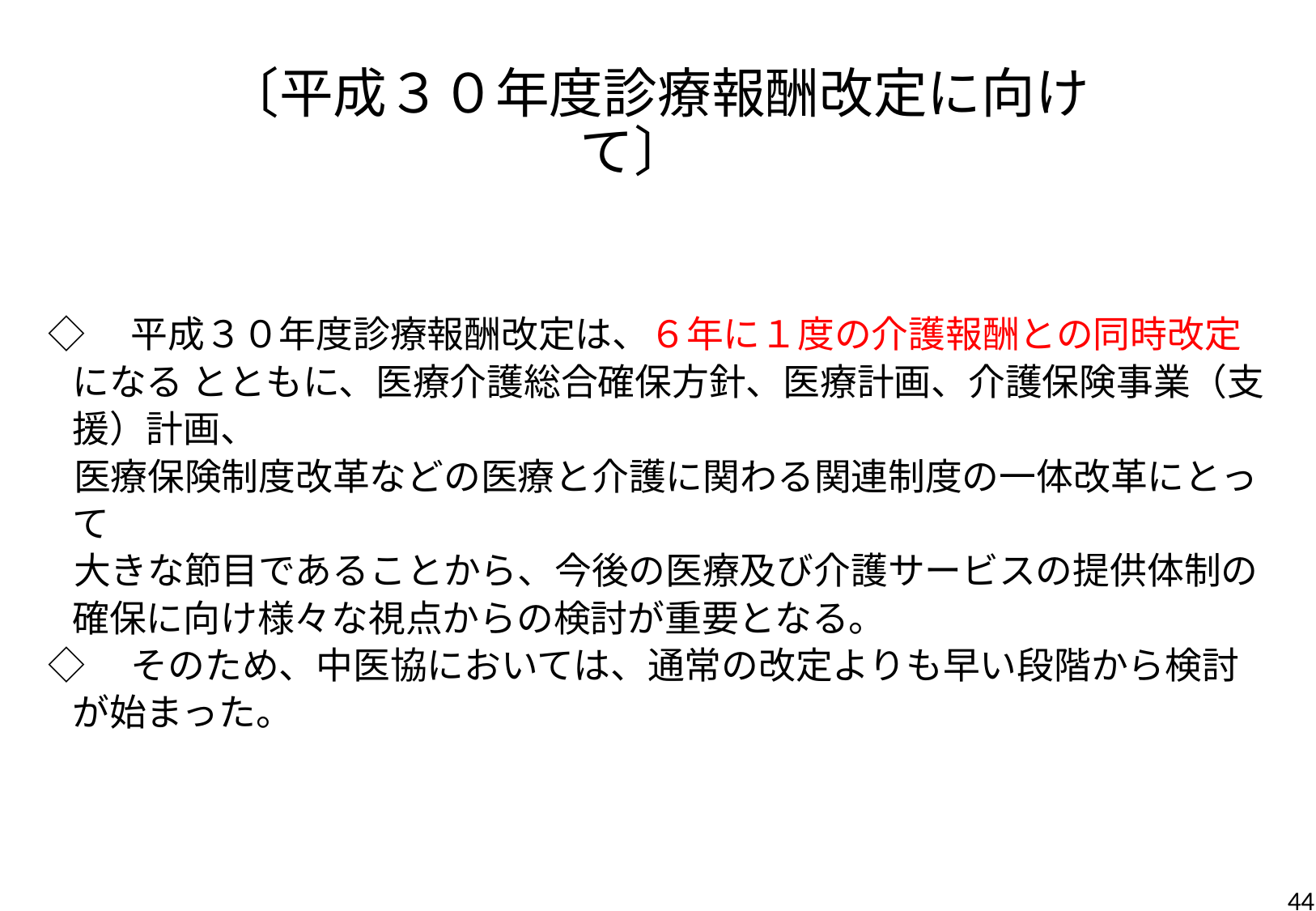

# 〔平成３０年度診療報酬改定に向けて〕
◇　平成３０年度診療報酬改定は、６年に１度の介護報酬との同時改定になる とともに、医療介護総合確保方針、医療計画、介護保険事業（支援）計画、
  医療保険制度改革などの医療と介護に関わる関連制度の一体改革にとって
  大きな節目であることから、今後の医療及び介護サービスの提供体制の確保に向け様々な視点からの検討が重要となる。
◇　そのため、中医協においては、通常の改定よりも早い段階から検討が始まった。
44